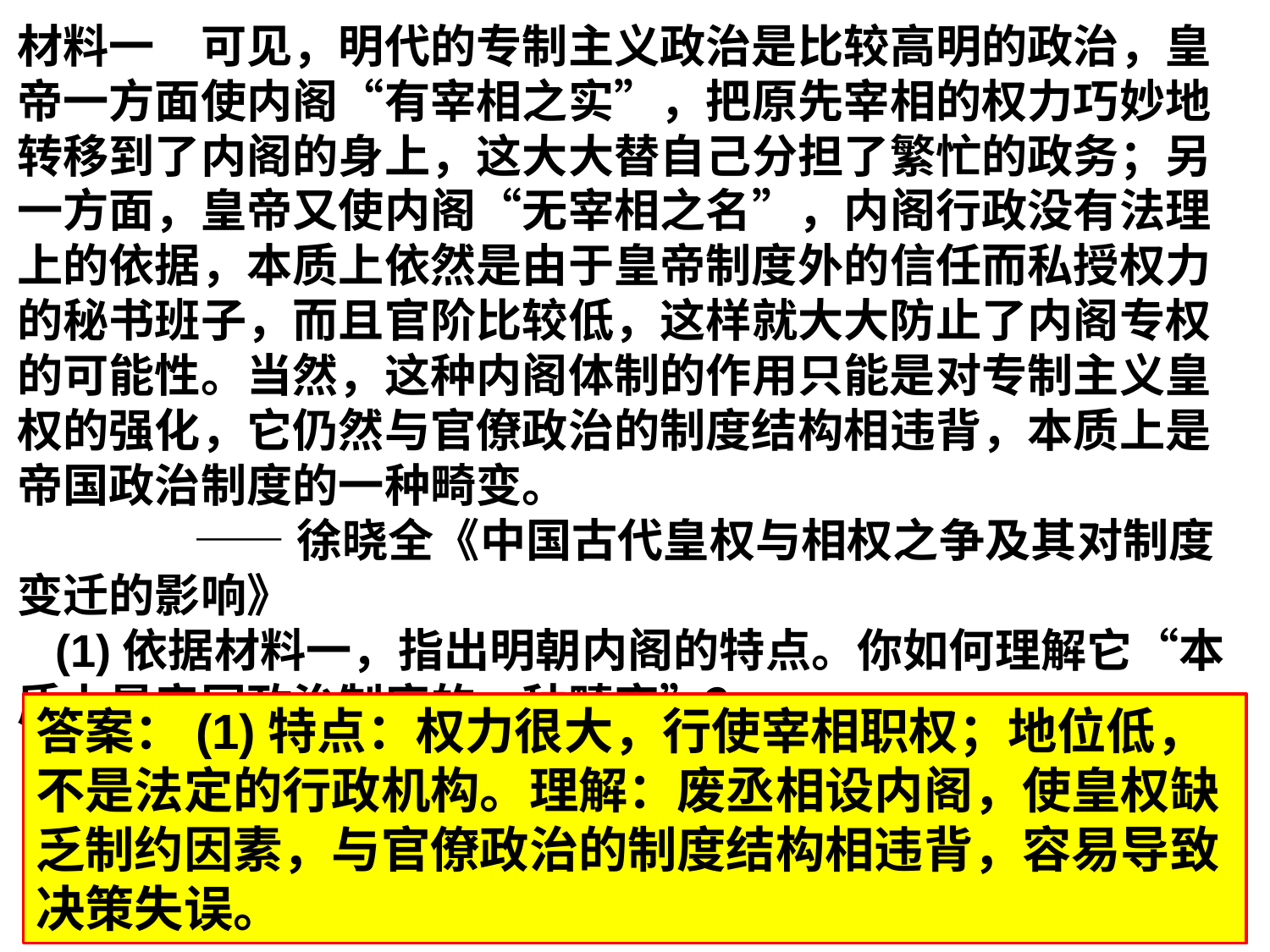

材料一　可见，明代的专制主义政治是比较高明的政治，皇帝一方面使内阁“有宰相之实”，把原先宰相的权力巧妙地转移到了内阁的身上，这大大替自己分担了繁忙的政务；另一方面，皇帝又使内阁“无宰相之名”，内阁行政没有法理上的依据，本质上依然是由于皇帝制度外的信任而私授权力的秘书班子，而且官阶比较低，这样就大大防止了内阁专权的可能性。当然，这种内阁体制的作用只能是对专制主义皇权的强化，它仍然与官僚政治的制度结构相违背，本质上是帝国政治制度的一种畸变。
                 ——徐晓全《中国古代皇权与相权之争及其对制度变迁的影响》
   (1)依据材料一，指出明朝内阁的特点。你如何理解它“本质上是帝国政治制度的一种畸变”？
答案：(1)特点：权力很大，行使宰相职权；地位低，不是法定的行政机构。理解：废丞相设内阁，使皇权缺乏制约因素，与官僚政治的制度结构相违背，容易导致决策失误。